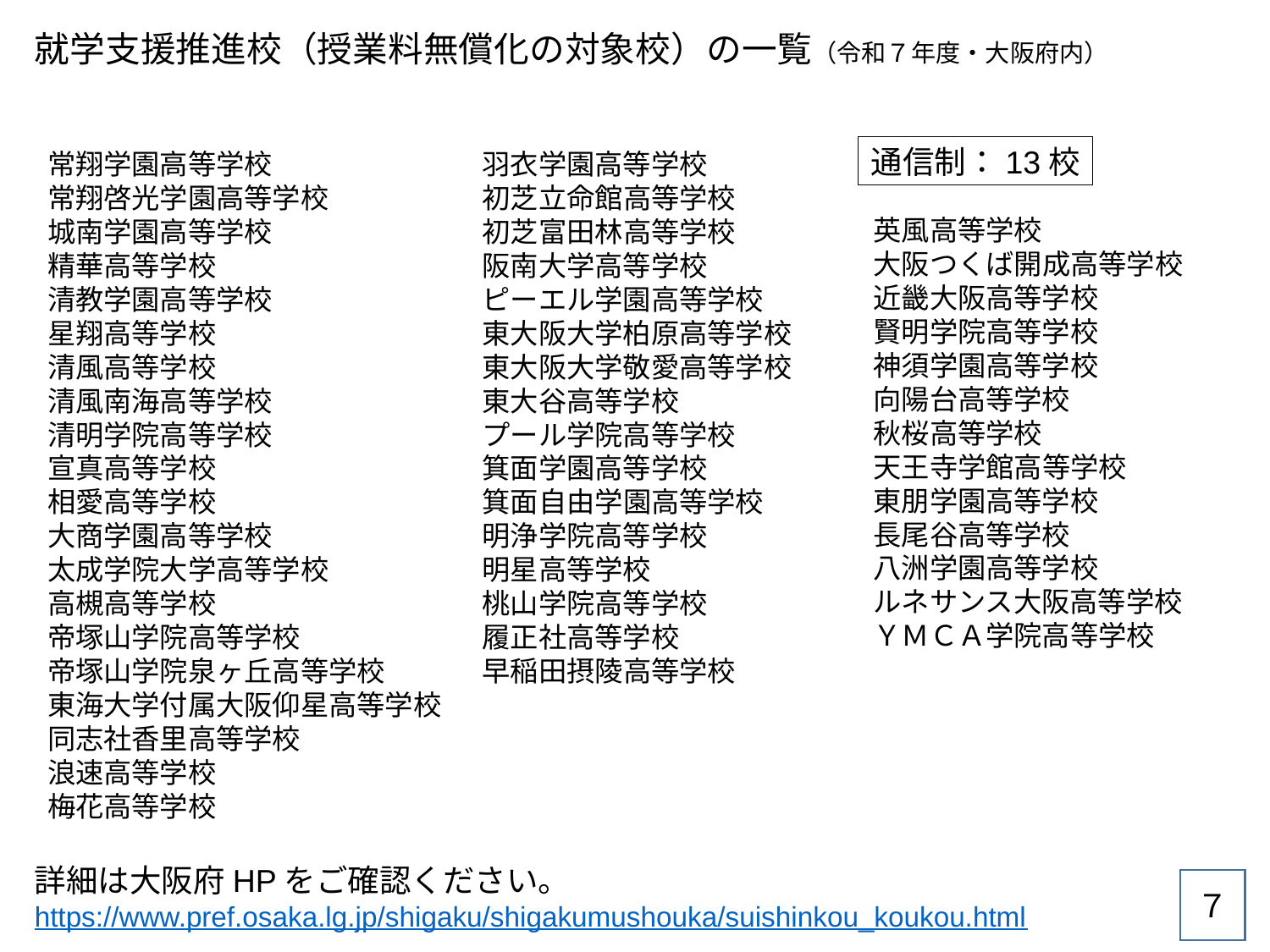

就学支援推進校（授業料無償化の対象校）の一覧（令和７年度・大阪府内）
通信制：13校
常翔学園高等学校
常翔啓光学園高等学校
城南学園高等学校
精華高等学校
清教学園高等学校
星翔高等学校
清風高等学校
清風南海高等学校
清明学院高等学校
宣真高等学校
相愛高等学校
大商学園高等学校
太成学院大学高等学校
高槻高等学校
帝塚山学院高等学校
帝塚山学院泉ヶ丘高等学校
東海大学付属大阪仰星高等学校
同志社香里高等学校
浪速高等学校
梅花高等学校
羽衣学園高等学校
初芝立命館高等学校
初芝富田林高等学校
阪南大学高等学校
ピーエル学園高等学校
東大阪大学柏原高等学校
東大阪大学敬愛高等学校
東大谷高等学校
プール学院高等学校
箕面学園高等学校
箕面自由学園高等学校
明浄学院高等学校
明星高等学校
桃山学院高等学校
履正社高等学校
早稲田摂陵高等学校

英風高等学校
大阪つくば開成高等学校
近畿大阪高等学校
賢明学院高等学校
神須学園高等学校
向陽台高等学校
秋桜高等学校
天王寺学館高等学校
東朋学園高等学校
長尾谷高等学校
八洲学園高等学校
ルネサンス大阪高等学校
ＹＭＣＡ学院高等学校
詳細は大阪府HPをご確認ください。
https://www.pref.osaka.lg.jp/shigaku/shigakumushouka/suishinkou_koukou.html
７